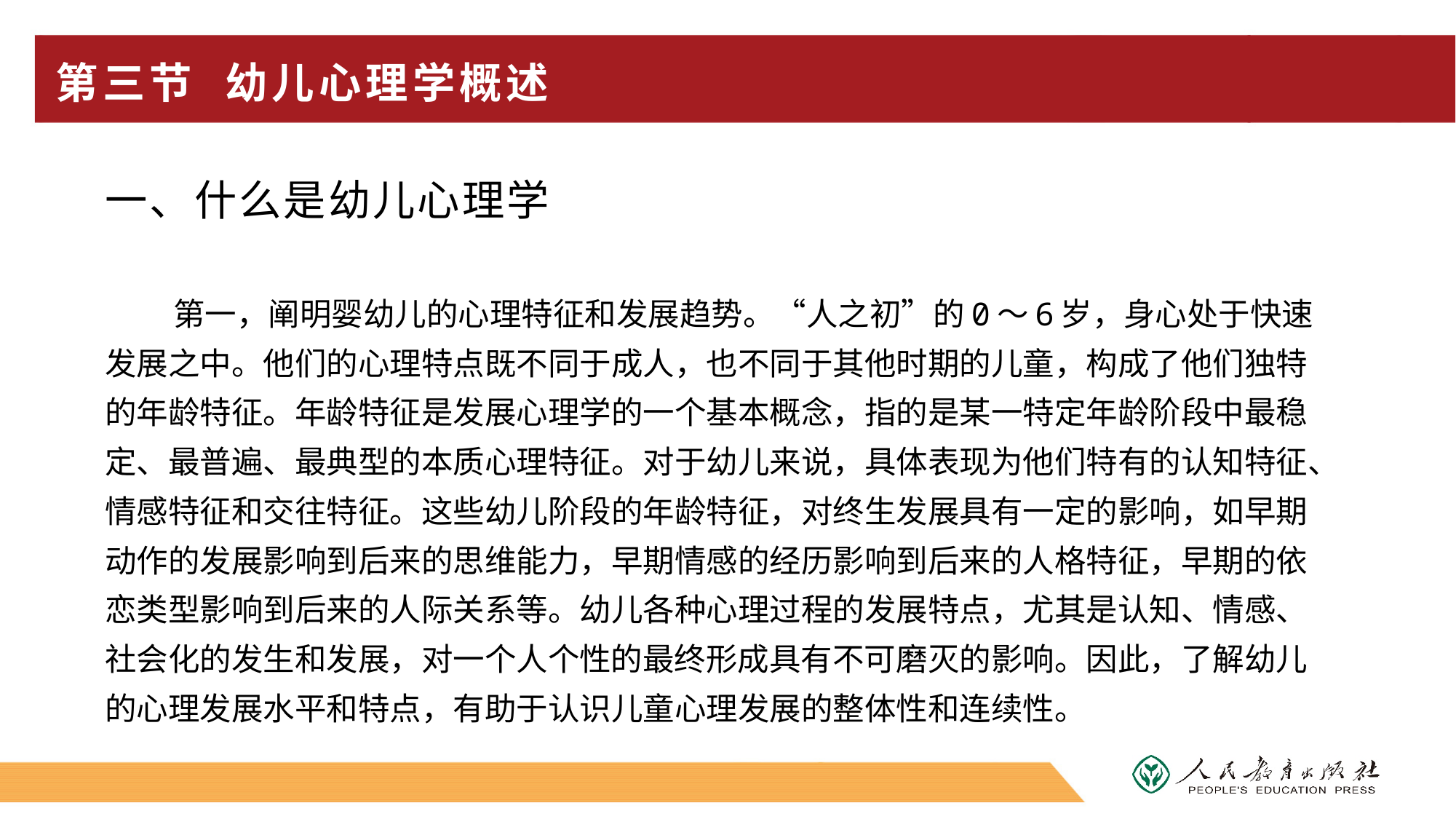

# 第三节  幼儿心理学概述
一、什么是幼儿心理学
第一，阐明婴幼儿的心理特征和发展趋势。“人之初”的0～6岁，身心处于快速发展之中。他们的心理特点既不同于成人，也不同于其他时期的儿童，构成了他们独特的年龄特征。年龄特征是发展心理学的一个基本概念，指的是某一特定年龄阶段中最稳定、最普遍、最典型的本质心理特征。对于幼儿来说，具体表现为他们特有的认知特征、情感特征和交往特征。这些幼儿阶段的年龄特征，对终生发展具有一定的影响，如早期动作的发展影响到后来的思维能力，早期情感的经历影响到后来的人格特征，早期的依恋类型影响到后来的人际关系等。幼儿各种心理过程的发展特点，尤其是认知、情感、社会化的发生和发展，对一个人个性的最终形成具有不可磨灭的影响。因此，了解幼儿的心理发展水平和特点，有助于认识儿童心理发展的整体性和连续性。